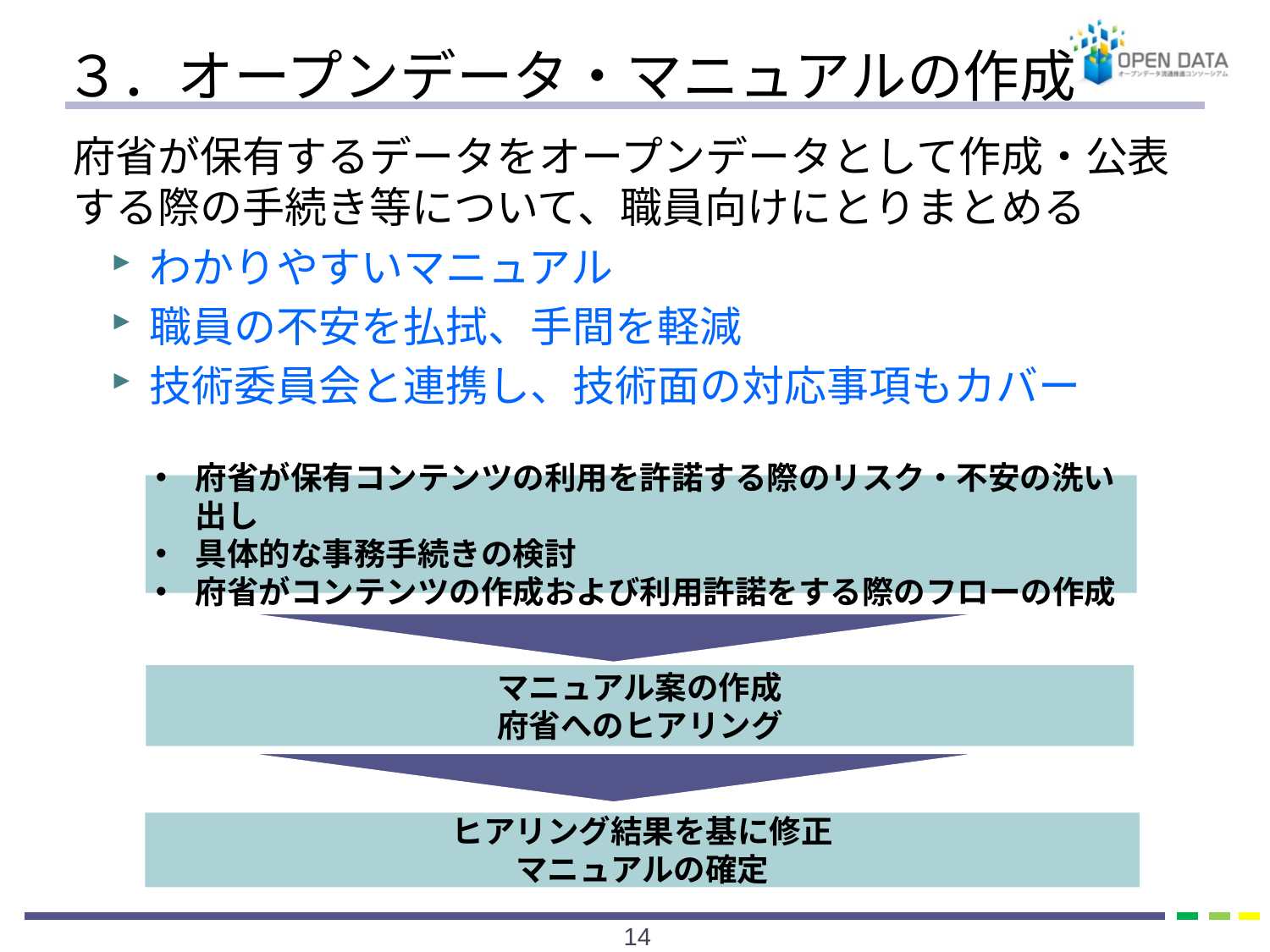

# ３．オープンデータ・マニュアルの作成
府省が保有するデータをオープンデータとして作成・公表する際の手続き等について、職員向けにとりまとめる
わかりやすいマニュアル
職員の不安を払拭、手間を軽減
技術委員会と連携し、技術面の対応事項もカバー
府省が保有コンテンツの利用を許諾する際のリスク・不安の洗い出し
具体的な事務手続きの検討
府省がコンテンツの作成および利用許諾をする際のフローの作成

マニュアル案の作成
府省へのヒアリング

ヒアリング結果を基に修正
マニュアルの確定
14